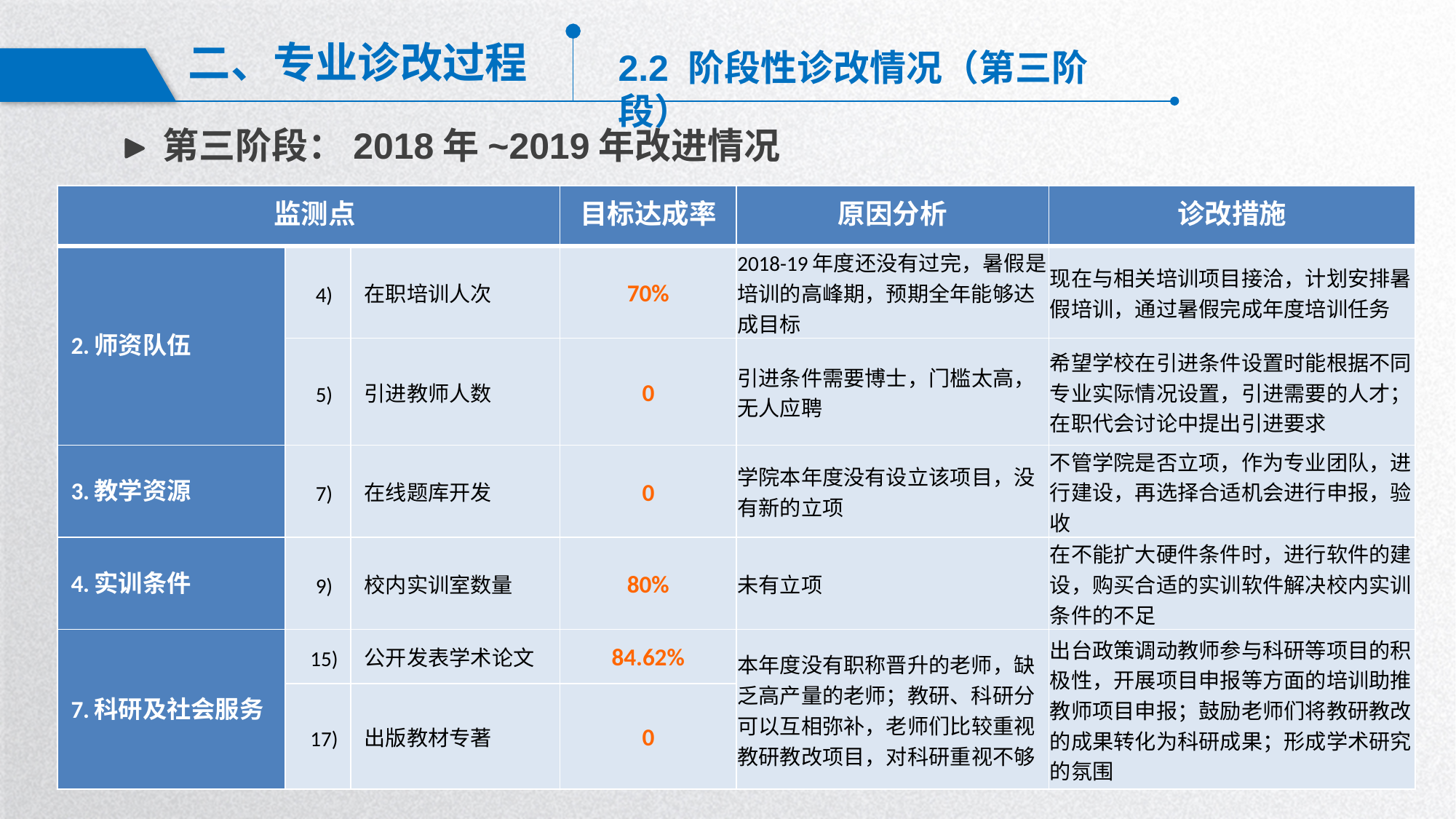

二、专业诊改过程
2.2 阶段性诊改情况（第三阶段）

第三阶段：2018年~2019年改进情况

| 监测点 |  |  | 目标达成率 | 原因分析 | 诊改措施 |
| --- | --- | --- | --- | --- | --- |
| 2.师资队伍 | 4) | 在职培训人次 | 70% | 2018-19年度还没有过完，暑假是培训的高峰期，预期全年能够达成目标 | 现在与相关培训项目接洽，计划安排暑假培训，通过暑假完成年度培训任务 |
|  | 5) | 引进教师人数 | 0 | 引进条件需要博士，门槛太高，无人应聘 | 希望学校在引进条件设置时能根据不同专业实际情况设置，引进需要的人才；在职代会讨论中提出引进要求 |
| 3.教学资源 | 7) | 在线题库开发 | 0 | 学院本年度没有设立该项目，没有新的立项 | 不管学院是否立项，作为专业团队，进行建设，再选择合适机会进行申报，验收 |
| 4.实训条件 | 9) | 校内实训室数量 | 80% | 未有立项 | 在不能扩大硬件条件时，进行软件的建设，购买合适的实训软件解决校内实训条件的不足 |
| 7.科研及社会服务 | 15) | 公开发表学术论文 | 84.62% | 本年度没有职称晋升的老师，缺乏高产量的老师；教研、科研分可以互相弥补，老师们比较重视教研教改项目，对科研重视不够 | 出台政策调动教师参与科研等项目的积极性，开展项目申报等方面的培训助推教师项目申报；鼓励老师们将教研教改的成果转化为科研成果；形成学术研究的氛围 |
|  | 17) | 出版教材专著 | 0 |  |  |